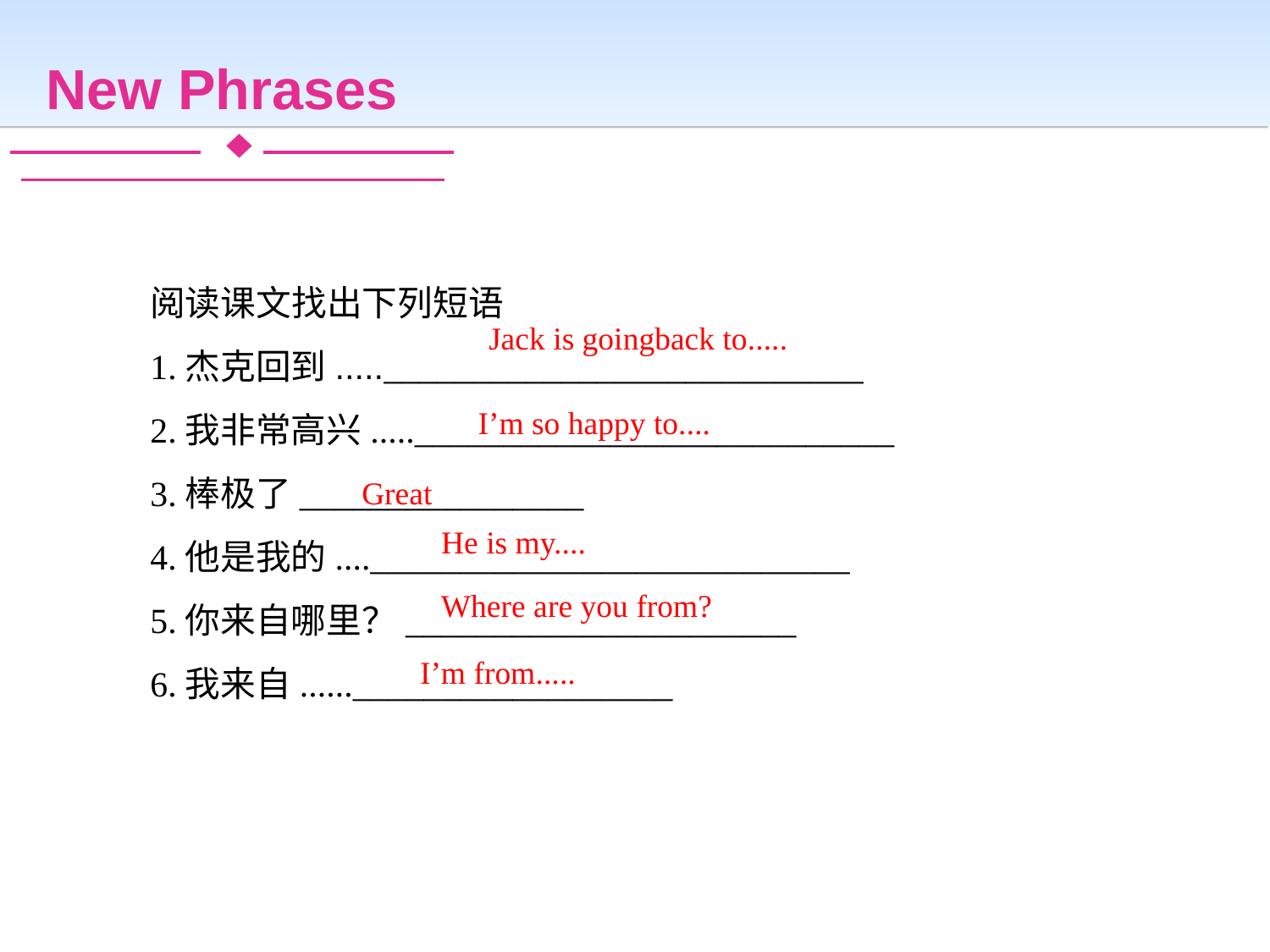

New Phrases

阅读课文找出下列短语
1.杰克回到.....___________________________
2.我非常高兴.....___________________________
3.棒极了________________
4.他是我的....___________________________
5.你来自哪里？______________________
6.我来自......__________________
Jack is goingback to.....
I’m so happy to....
Great
He is my....
Where are you from?
I’m from.....